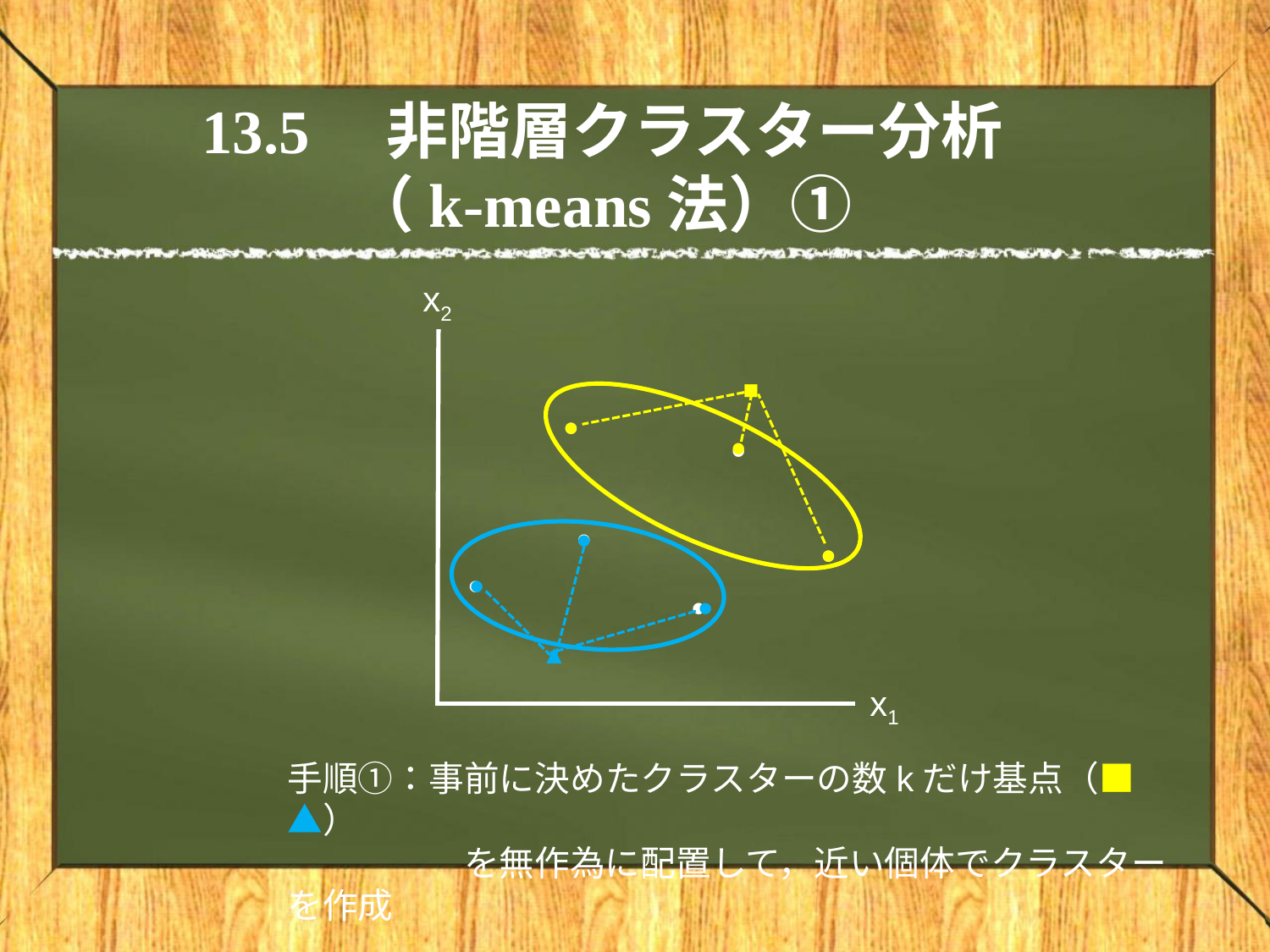

# 13.5　非階層クラスター分析 （k-means法）①
x2
■
●
●

●
●
●
●

●
●
●
●
●
●
▲
x1
手順①：事前に決めたクラスターの数kだけ基点（■▲）
　　　　　を無作為に配置して，近い個体でクラスターを作成